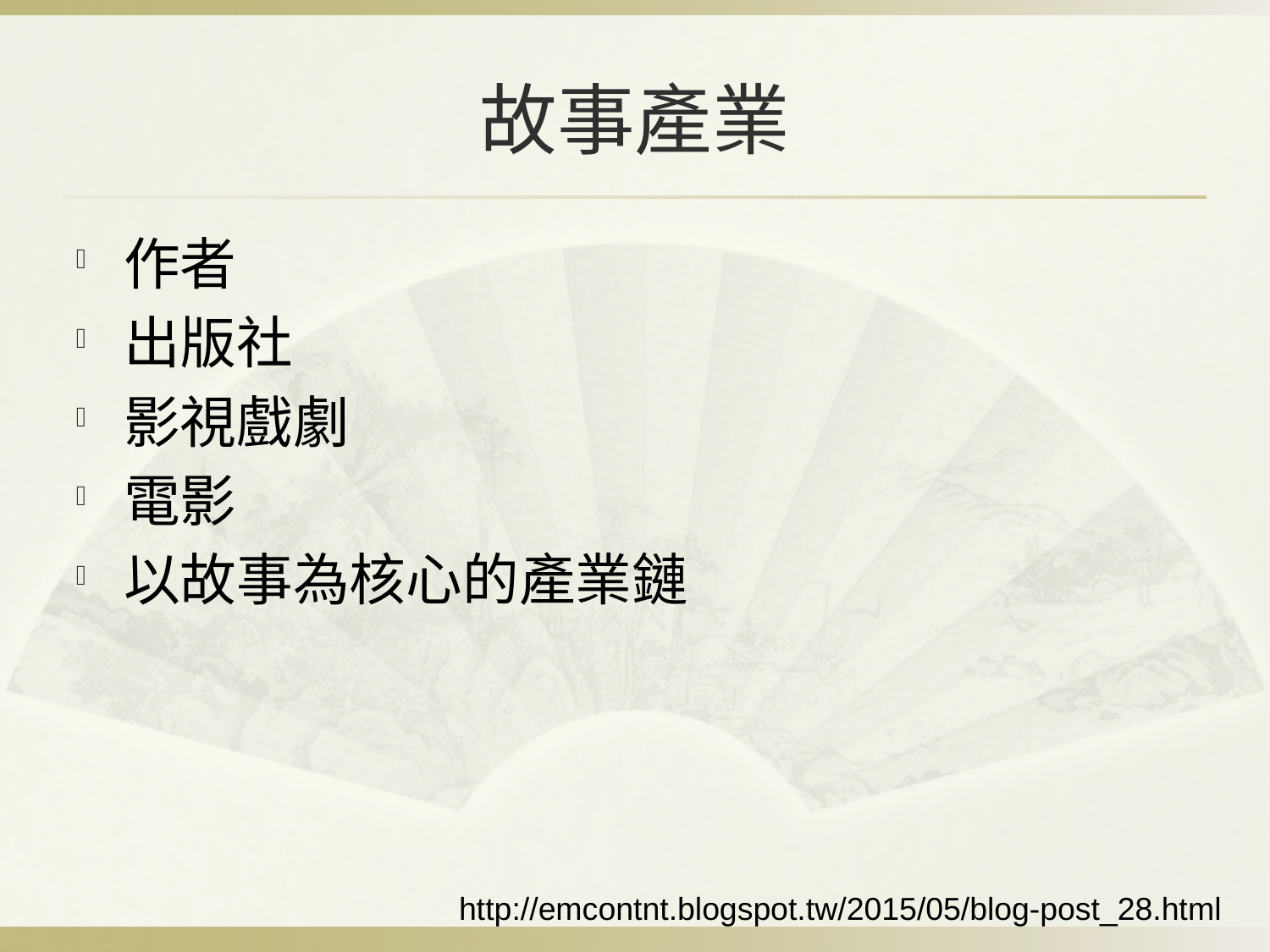

# 故事產業
作者
出版社
影視戲劇
電影
以故事為核心的產業鏈
http://emcontnt.blogspot.tw/2015/05/blog-post_28.html